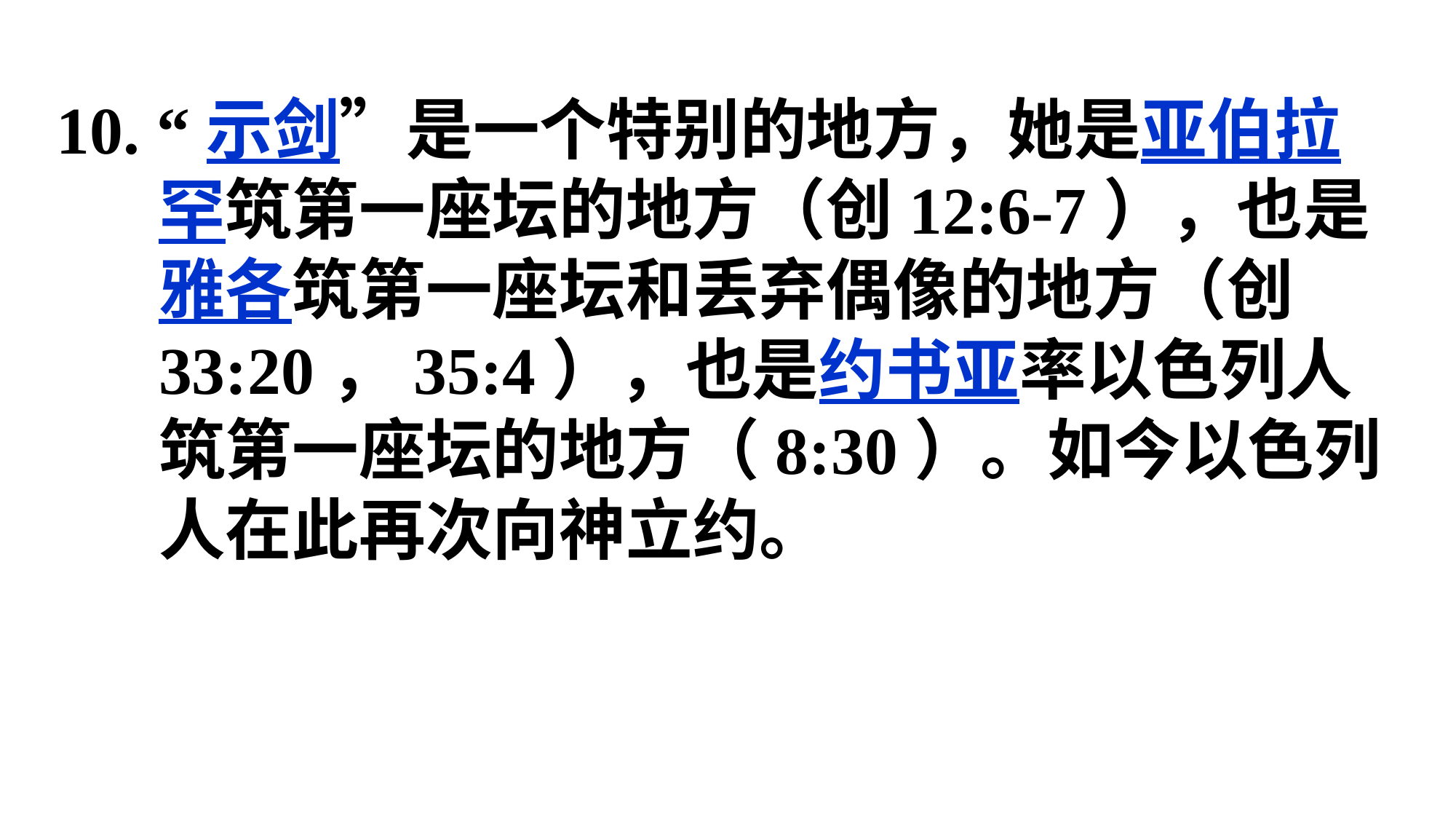

10. “示剑”是一个特别的地方，她是亚伯拉罕筑第一座坛的地方（创12:6-7），也是雅各筑第一座坛和丢弃偶像的地方（创33:20，35:4），也是约书亚率以色列人筑第一座坛的地方（8:30）。如今以色列人在此再次向神立约。